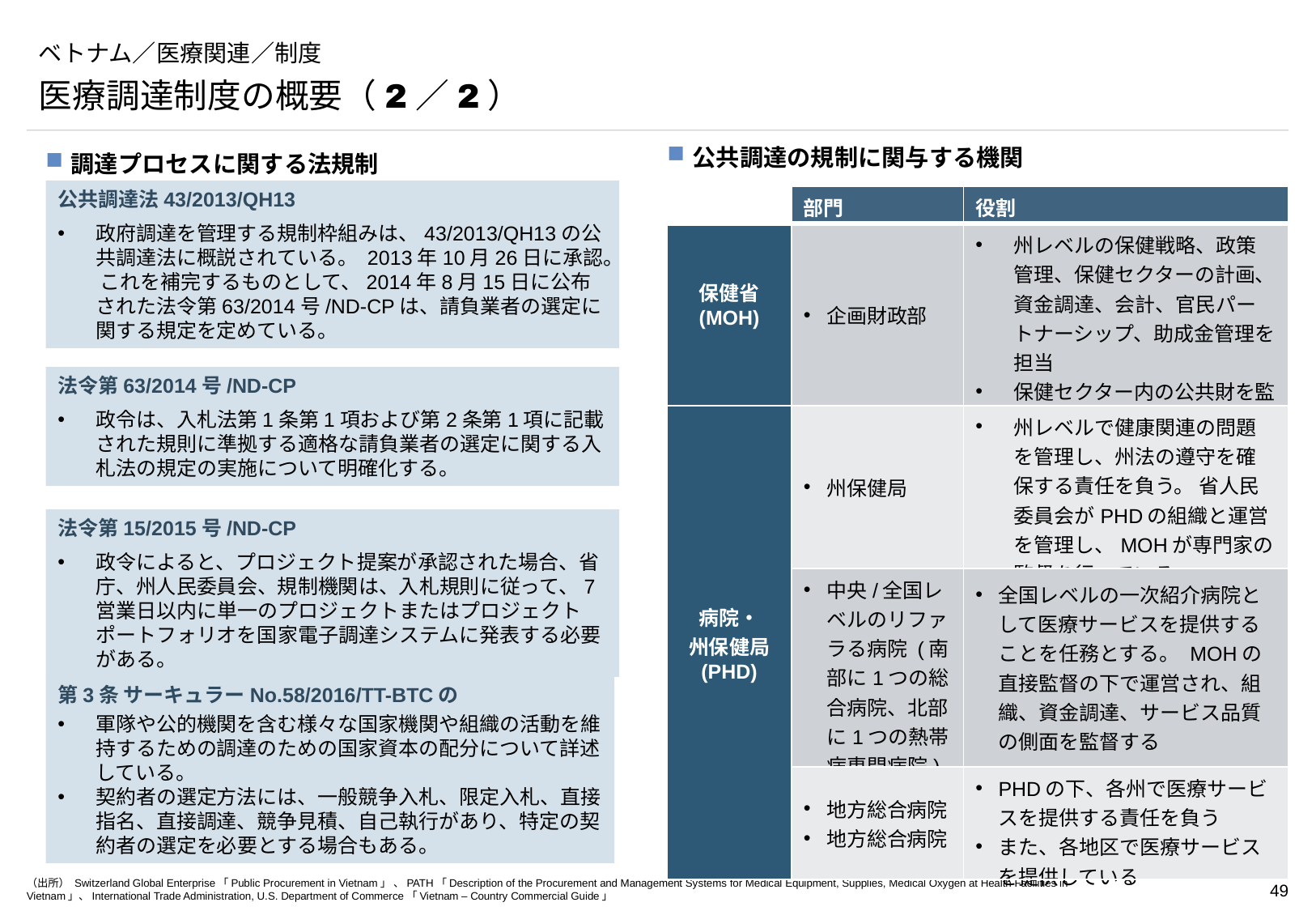

# ベトナム／医療関連／制度
医療調達制度の概要（2／2）
公共調達の規制に関与する機関
調達プロセスに関する法規制
公共調達法43/2013/QH13
政府調達を管理する規制枠組みは、43/2013/QH13の公共調達法に概説されている。 2013年10月26日に承認。 これを補完するものとして、2014年8月15日に公布された法令第63/2014号/ND-CPは、請負業者の選定に関する規定を定めている。
|  | 部門 | 役割 |
| --- | --- | --- |
| 保健省 (MOH) | 企画財政部 | 州レベルの保健戦略、政策管理、保健セクターの計画、資金調達、会計、官民パートナーシップ、助成金管理を担当 保健セクター内の公共財を監督している |
| 病院・ 州保健局 (PHD) | 州保健局 | 州レベルで健康関連の問題を管理し、州法の遵守を確保する責任を負う。 省人民委員会がPHDの組織と運営を管理し、MOHが専門家の監督を行っている |
|  | 中央/全国レベルのリファラる病院 (南部に1つの総合病院、北部に1つの熱帯病専門病院) | 全国レベルの一次紹介病院として医療サービスを提供することを任務とする。 MOHの直接監督の下で運営され、組織、資金調達、サービス品質の側面を監督する |
|  | 地方総合病院 地方総合病院 | PHDの下、各州で医療サービスを提供する責任を負う また、各地区で医療サービスを提供している |
法令第63/2014号/ND-CP
政令は、入札法第1条第1項および第2条第1項に記載された規則に準拠する適格な請負業者の選定に関する入札法の規定の実施について明確化する。
法令第15/2015号/ND-CP
政令によると、プロジェクト提案が承認された場合、省庁、州人民委員会、規制機関は、入札規則に従って、7営業日以内に単一のプロジェクトまたはプロジェクトポートフォリオを国家電子調達システムに発表する必要がある。
第3条 サーキュラーNo.58/2016/TT-BTCの
軍隊や公的機関を含む様々な国家機関や組織の活動を維持するための調達のための国家資本の配分について詳述している。
契約者の選定方法には、一般競争入札、限定入札、直接指名、直接調達、競争見積、自己執行があり、特定の契約者の選定を必要とする場合もある。
（出所） Switzerland Global Enterprise「Public Procurement in Vietnam」 、PATH「Description of the Procurement and Management Systems for Medical Equipment, Supplies, Medical Oxygen at Health Facilities in Vietnam」、International Trade Administration, U.S. Department of Commerce「Vietnam – Country Commercial Guide」